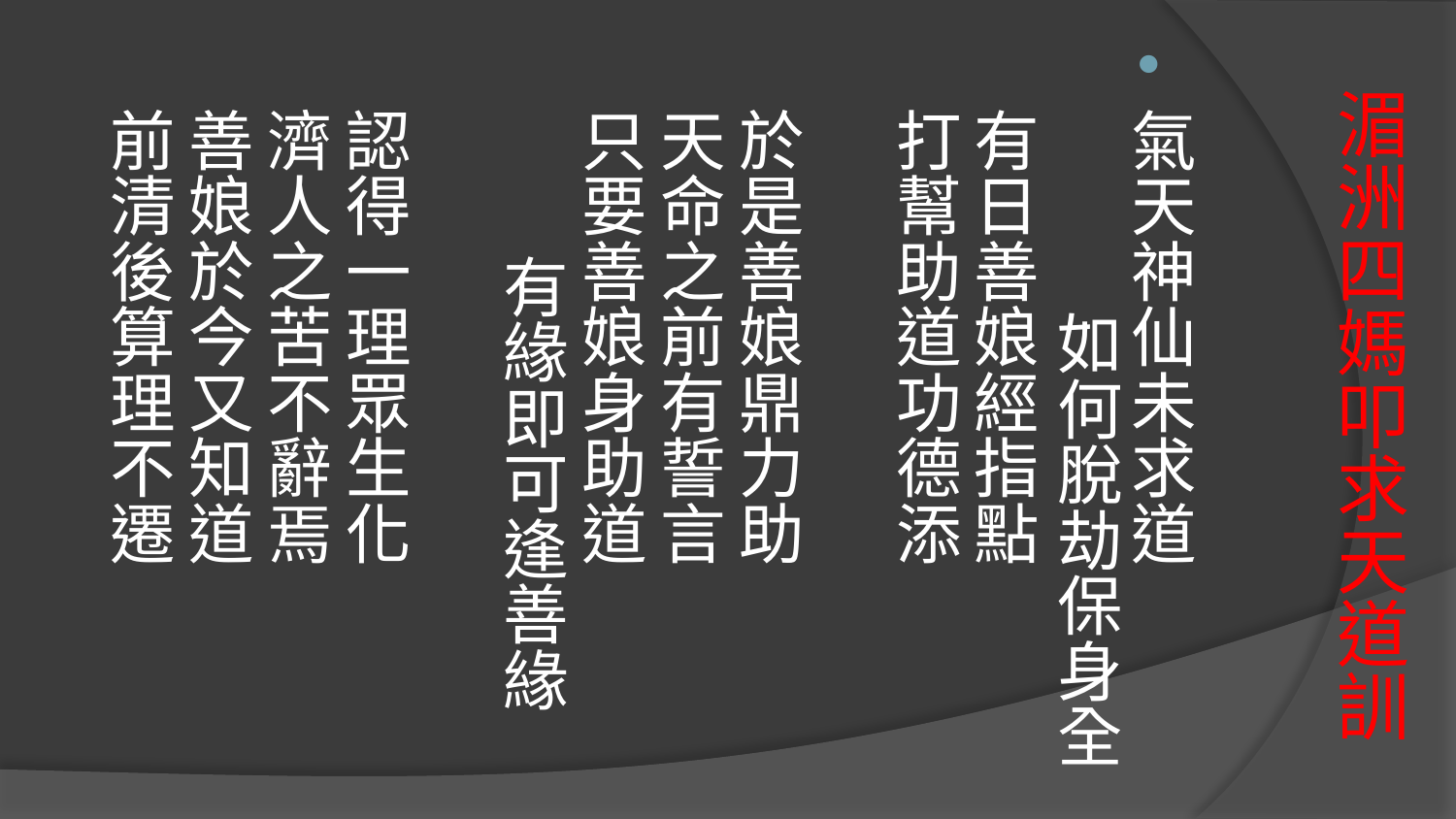

氣天神仙未求道　　　               如何脫劫保身全
有日善娘經指點　　　 打幫助道功德添
於是善娘鼎力助　　　 天命之前有誓言
只要善娘身助道       　　　 有緣即可逢善緣
認得一理眾生化　　　 濟人之苦不辭焉
善娘於今又知道　　　 前清後算理不遷
# 湄洲四媽叩求天道訓